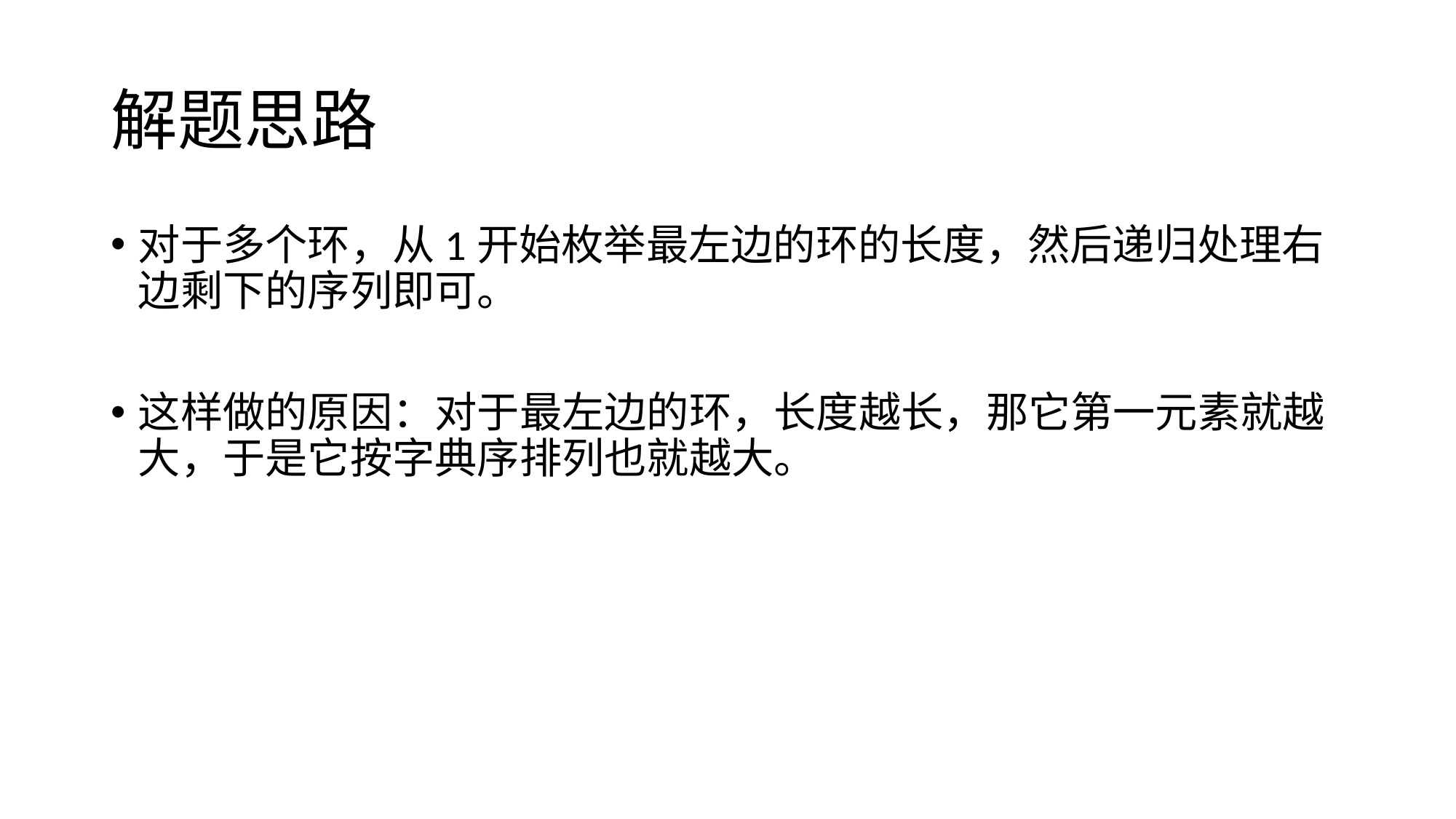

# 解题思路
对于多个环，从1开始枚举最左边的环的长度，然后递归处理右边剩下的序列即可。

这样做的原因：对于最左边的环，长度越长，那它第一元素就越大，于是它按字典序排列也就越大。